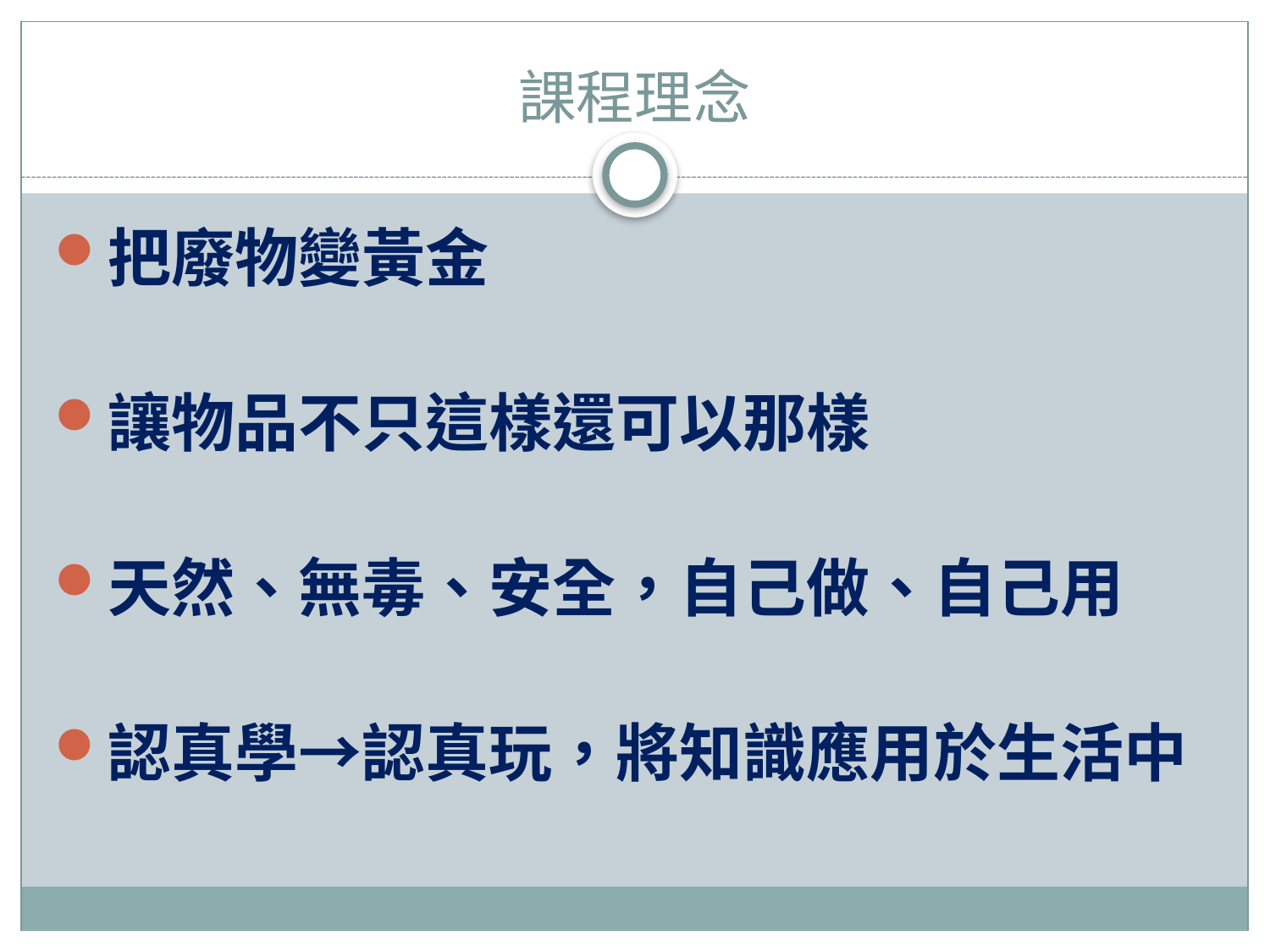

# 課程理念
把廢物變黃金
讓物品不只這樣還可以那樣
天然、無毒、安全，自己做、自己用
認真學→認真玩，將知識應用於生活中